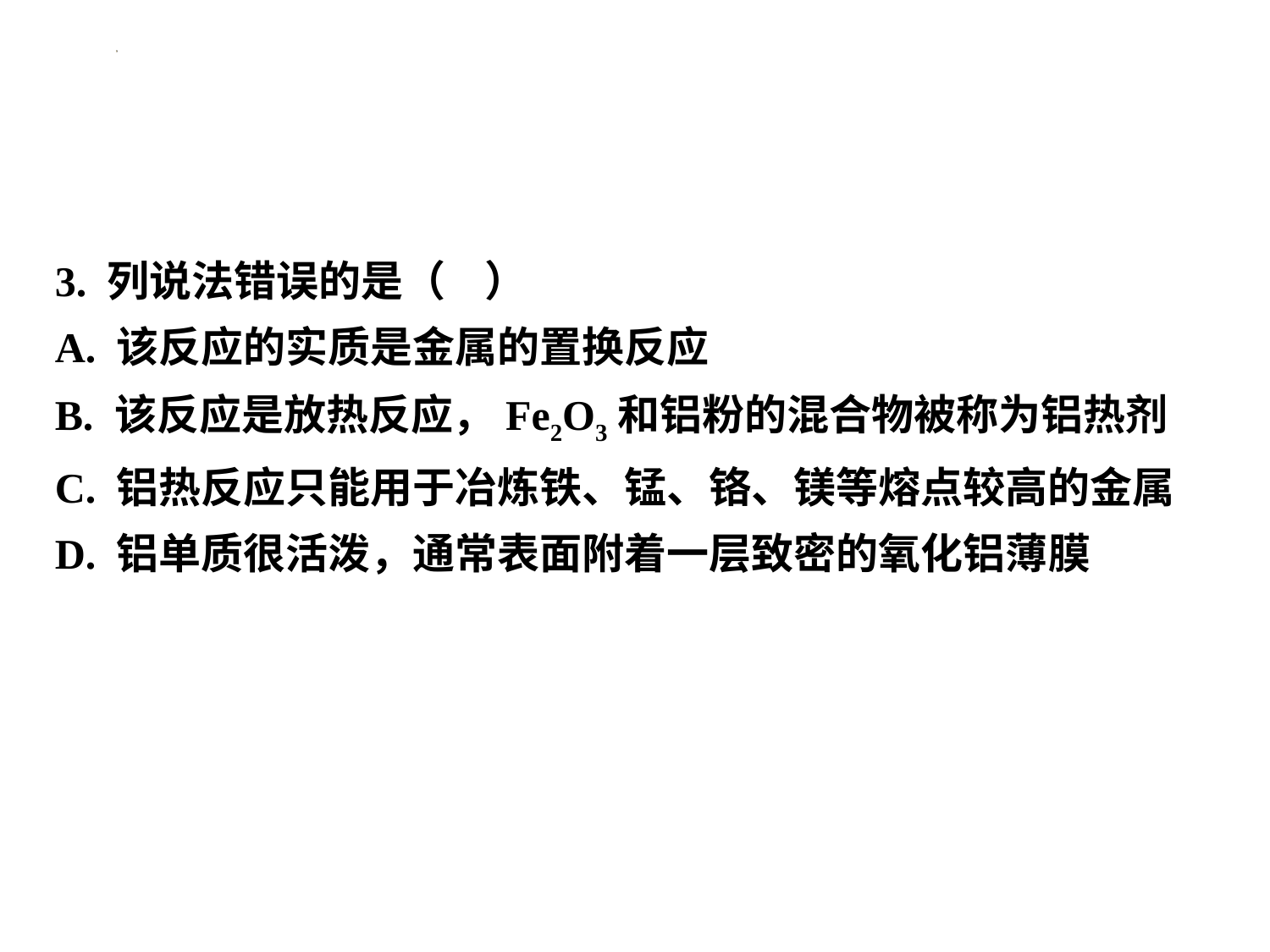

3. 列说法错误的是（    ）
A. 该反应的实质是金属的置换反应
B. 该反应是放热反应，Fe2O3和铝粉的混合物被称为铝热剂
C. 铝热反应只能用于冶炼铁、锰、铬、镁等熔点较高的金属
D. 铝单质很活泼，通常表面附着一层致密的氧化铝薄膜